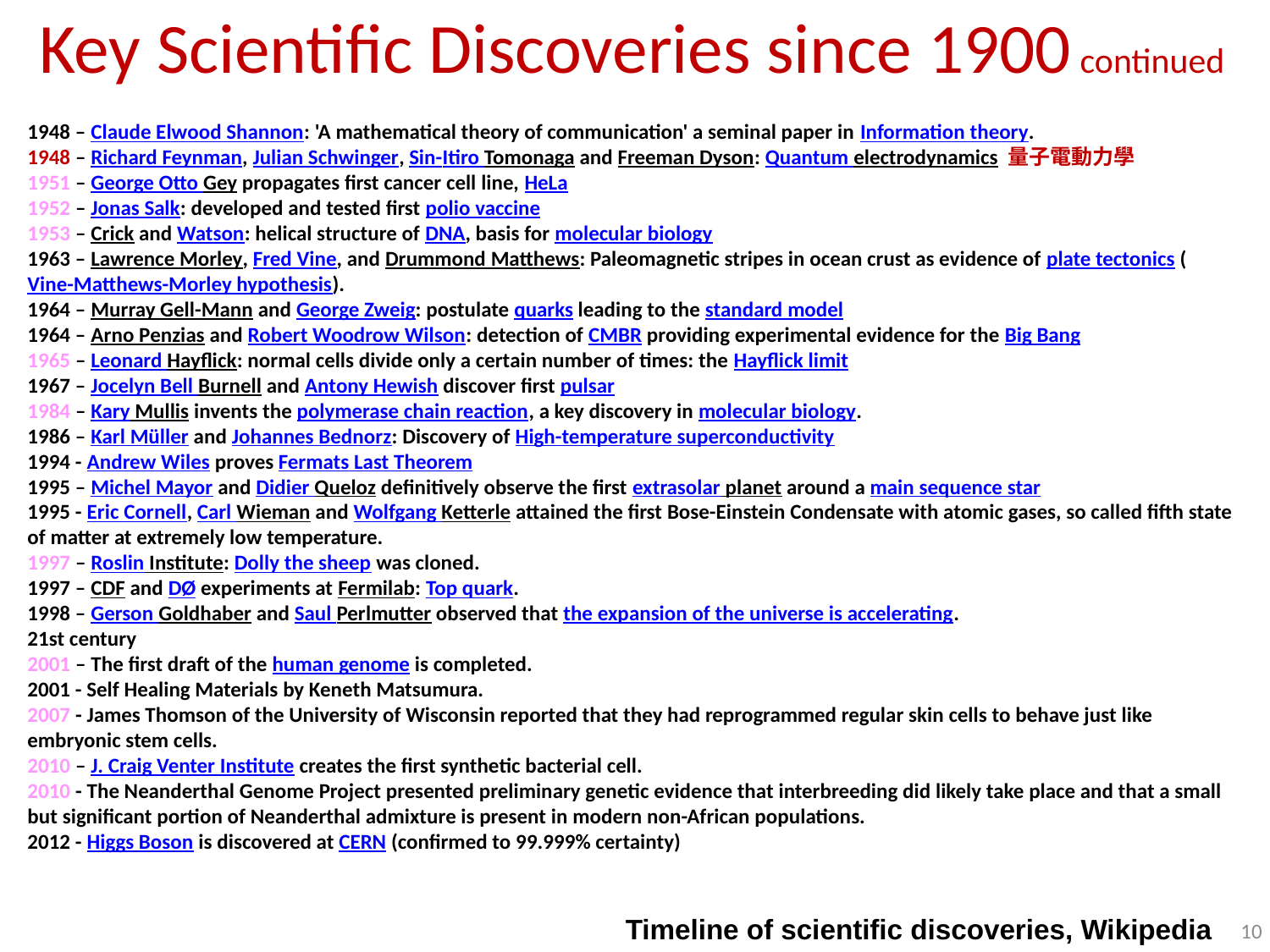

Key Scientific Discoveries since 1900 continued
1948 – Claude Elwood Shannon: 'A mathematical theory of communication' a seminal paper in Information theory.
1948 – Richard Feynman, Julian Schwinger, Sin-Itiro Tomonaga and Freeman Dyson: Quantum electrodynamics 量子電動力學
1951 – George Otto Gey propagates first cancer cell line, HeLa
1952 – Jonas Salk: developed and tested first polio vaccine
1953 – Crick and Watson: helical structure of DNA, basis for molecular biology
1963 – Lawrence Morley, Fred Vine, and Drummond Matthews: Paleomagnetic stripes in ocean crust as evidence of plate tectonics (Vine-Matthews-Morley hypothesis).
1964 – Murray Gell-Mann and George Zweig: postulate quarks leading to the standard model
1964 – Arno Penzias and Robert Woodrow Wilson: detection of CMBR providing experimental evidence for the Big Bang
1965 – Leonard Hayflick: normal cells divide only a certain number of times: the Hayflick limit
1967 – Jocelyn Bell Burnell and Antony Hewish discover first pulsar
1984 – Kary Mullis invents the polymerase chain reaction, a key discovery in molecular biology.
1986 – Karl Müller and Johannes Bednorz: Discovery of High-temperature superconductivity
1994 - Andrew Wiles proves Fermats Last Theorem
1995 – Michel Mayor and Didier Queloz definitively observe the first extrasolar planet around a main sequence star
1995 - Eric Cornell, Carl Wieman and Wolfgang Ketterle attained the first Bose-Einstein Condensate with atomic gases, so called fifth state of matter at extremely low temperature.
1997 – Roslin Institute: Dolly the sheep was cloned.
1997 – CDF and DØ experiments at Fermilab: Top quark.
1998 – Gerson Goldhaber and Saul Perlmutter observed that the expansion of the universe is accelerating.
21st century
2001 – The first draft of the human genome is completed.
2001 - Self Healing Materials by Keneth Matsumura.
2007 - James Thomson of the University of Wisconsin reported that they had reprogrammed regular skin cells to behave just like embryonic stem cells.
2010 – J. Craig Venter Institute creates the first synthetic bacterial cell.
2010 - The Neanderthal Genome Project presented preliminary genetic evidence that interbreeding did likely take place and that a small but significant portion of Neanderthal admixture is present in modern non-African populations.
2012 - Higgs Boson is discovered at CERN (confirmed to 99.999% certainty)
Timeline of scientific discoveries, Wikipedia
10